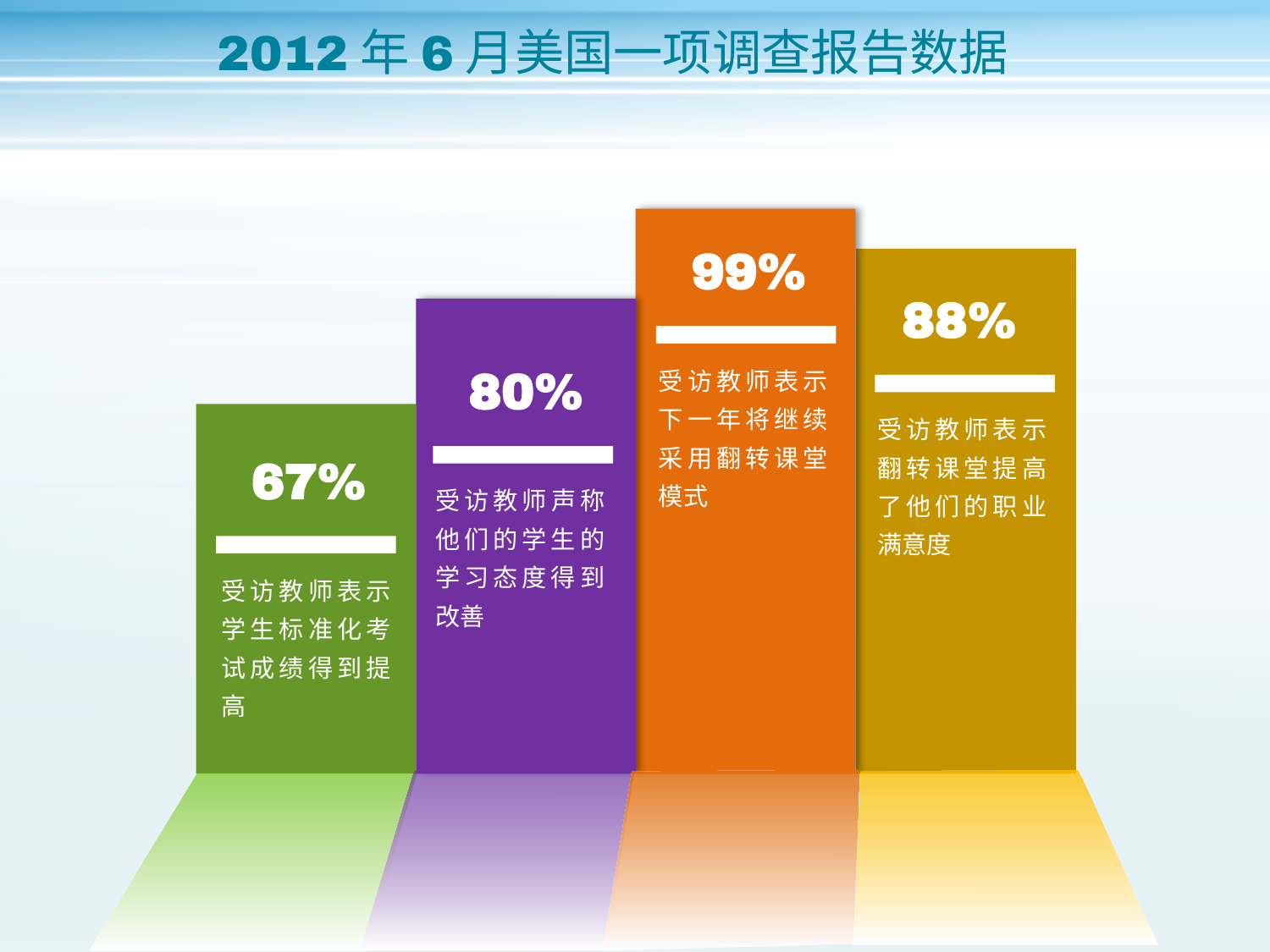

2012年6月美国一项调查报告数据

99%

88%

80%
受访教师表示下一年将继续采用翻转课堂模式

受访教师表示翻转课堂提高了他们的职业满意度

67%

受访教师声称他们的学生的学习态度得到改善

受访教师表示学生标准化考试成绩得到提高